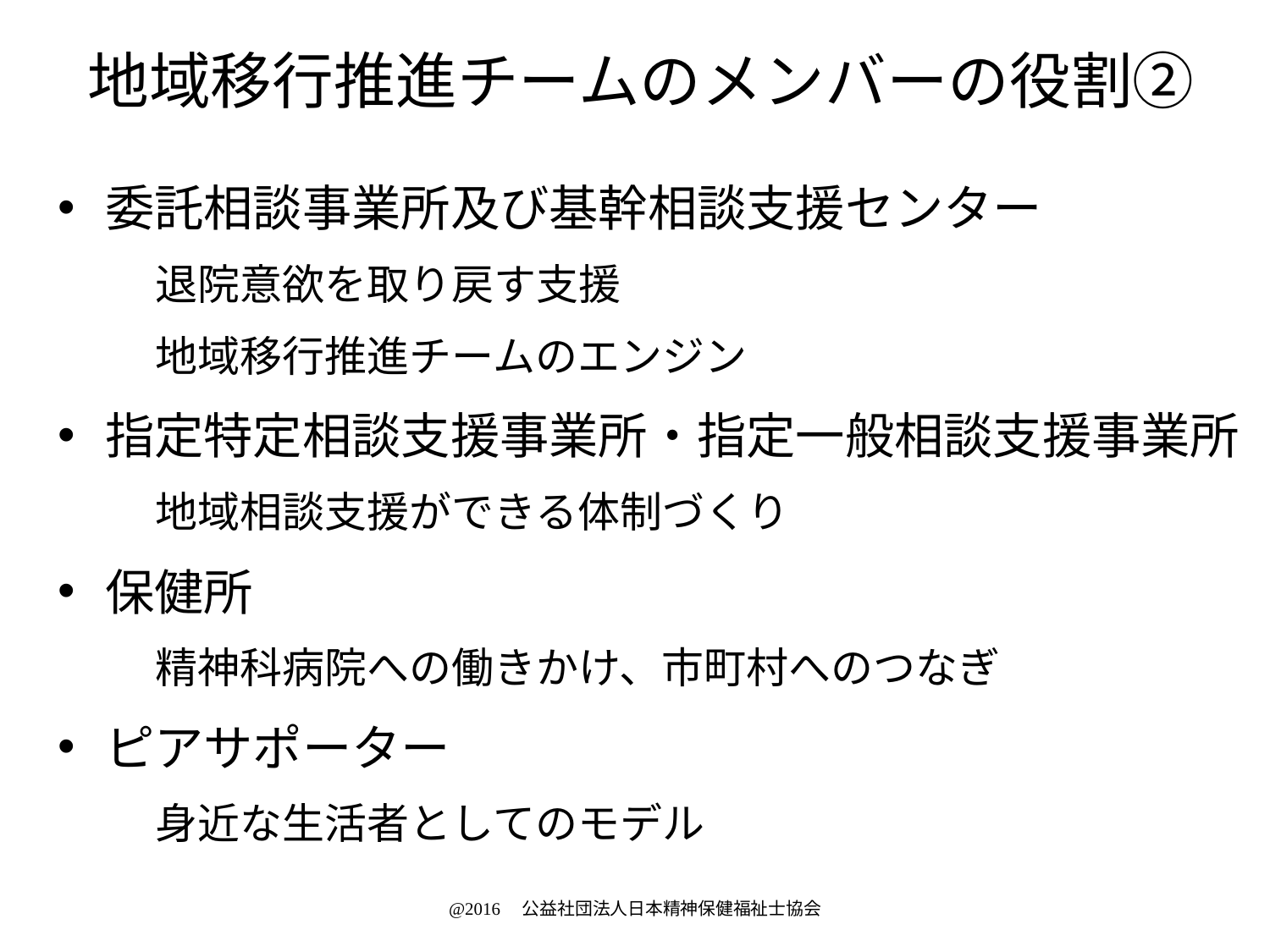

# 地域移行推進チームのメンバーの役割②
委託相談事業所及び基幹相談支援センター
　退院意欲を取り戻す支援
　地域移行推進チームのエンジン
指定特定相談支援事業所・指定一般相談支援事業所
　地域相談支援ができる体制づくり
保健所
　精神科病院への働きかけ、市町村へのつなぎ
ピアサポーター
　身近な生活者としてのモデル
@2016　公益社団法人日本精神保健福祉士協会